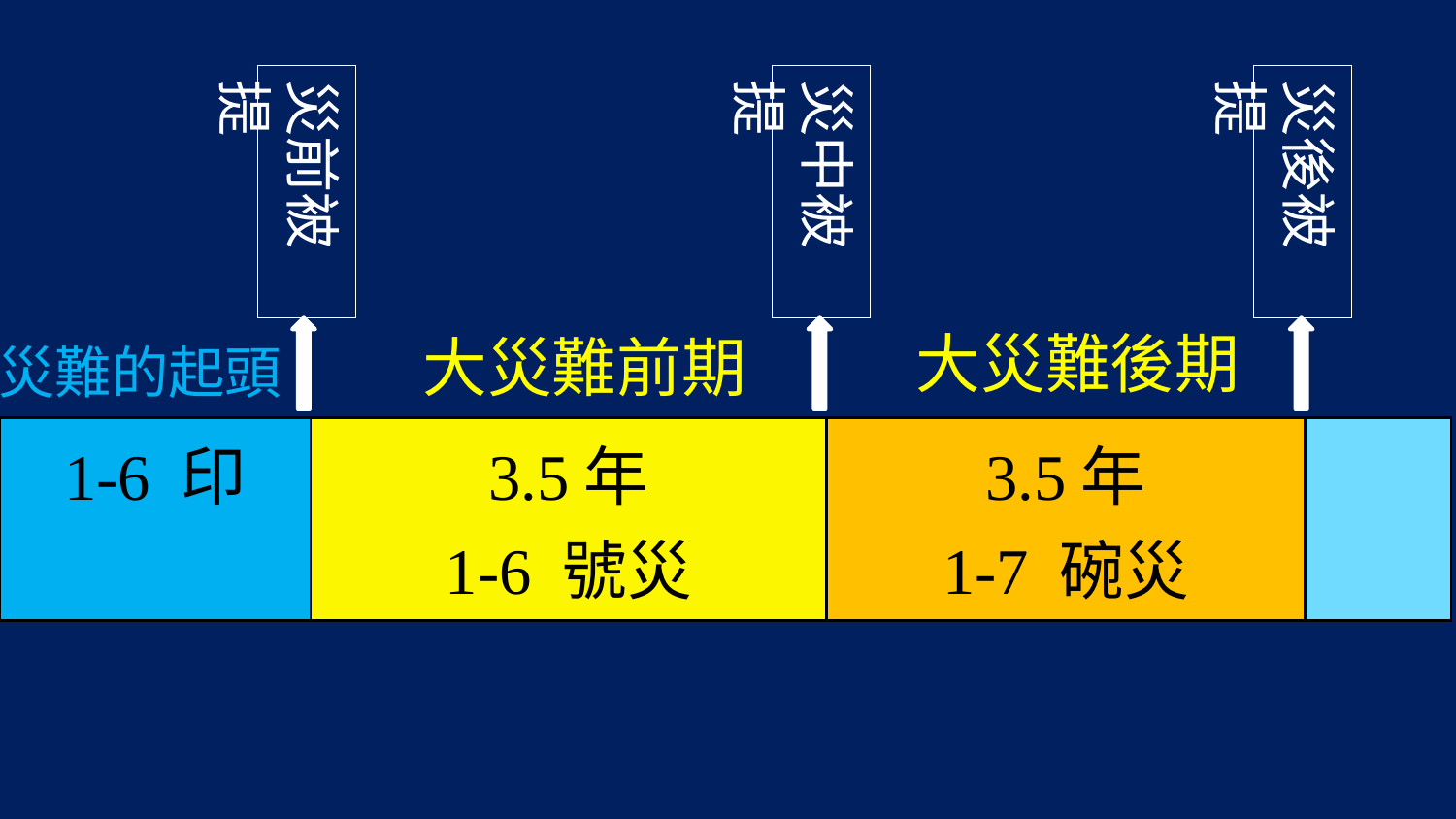

災前被提
災中被提
災後被提
大災難後期

大災難前期
災難的起頭
| 1-6 印 | 3.5年 1-6 號災 | 3.5年 1-7 碗災 |  |
| --- | --- | --- | --- |